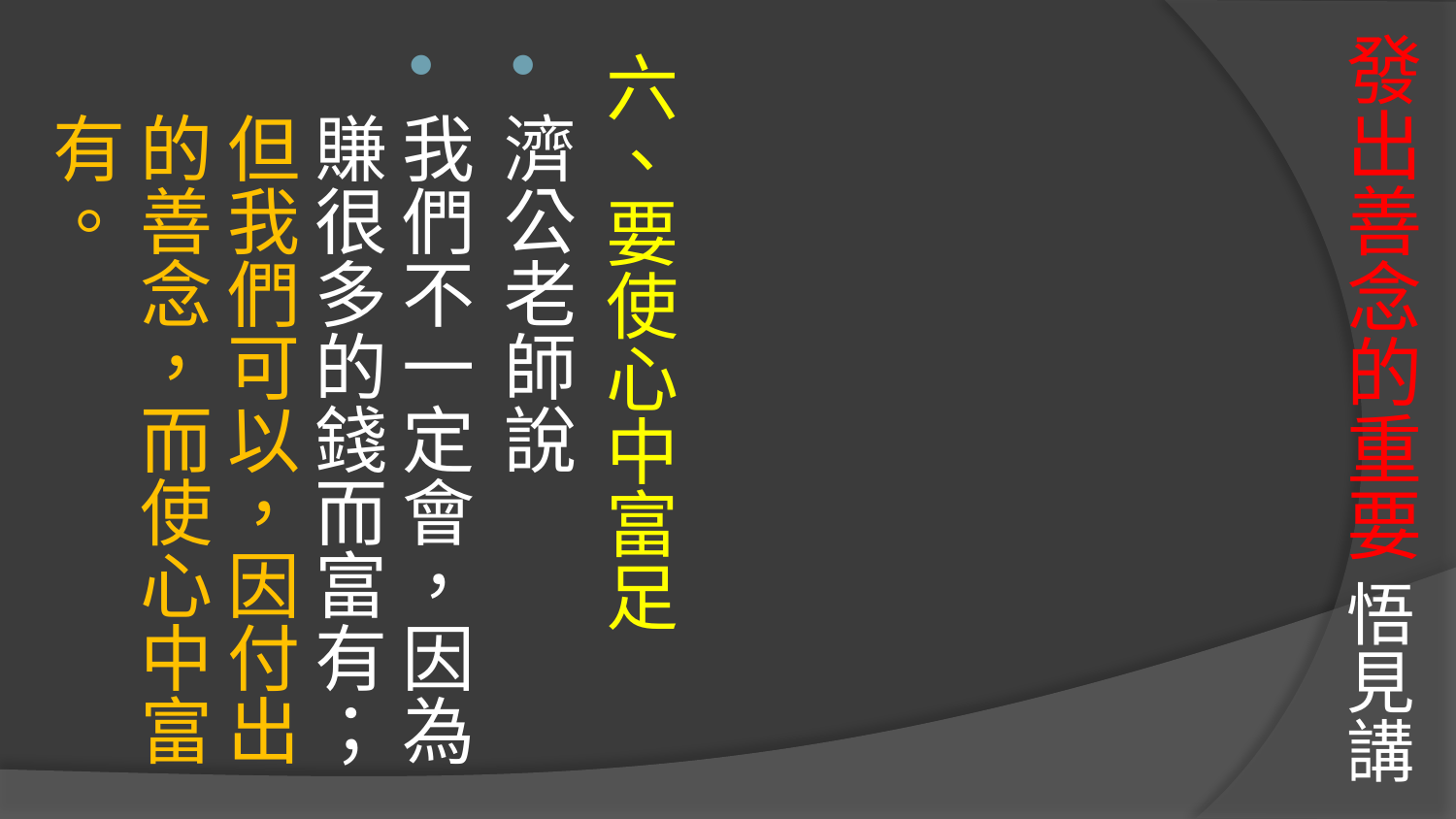

# 發出善念的重要 悟見講
六、要使心中富足
濟公老師說
我​們​不​一​定​會，​因​為​賺​很​多​的​錢​而​富​有​；​但​我​們​可​以，​因​付​出​的​善​念，​而​使​心​中​富​有​。